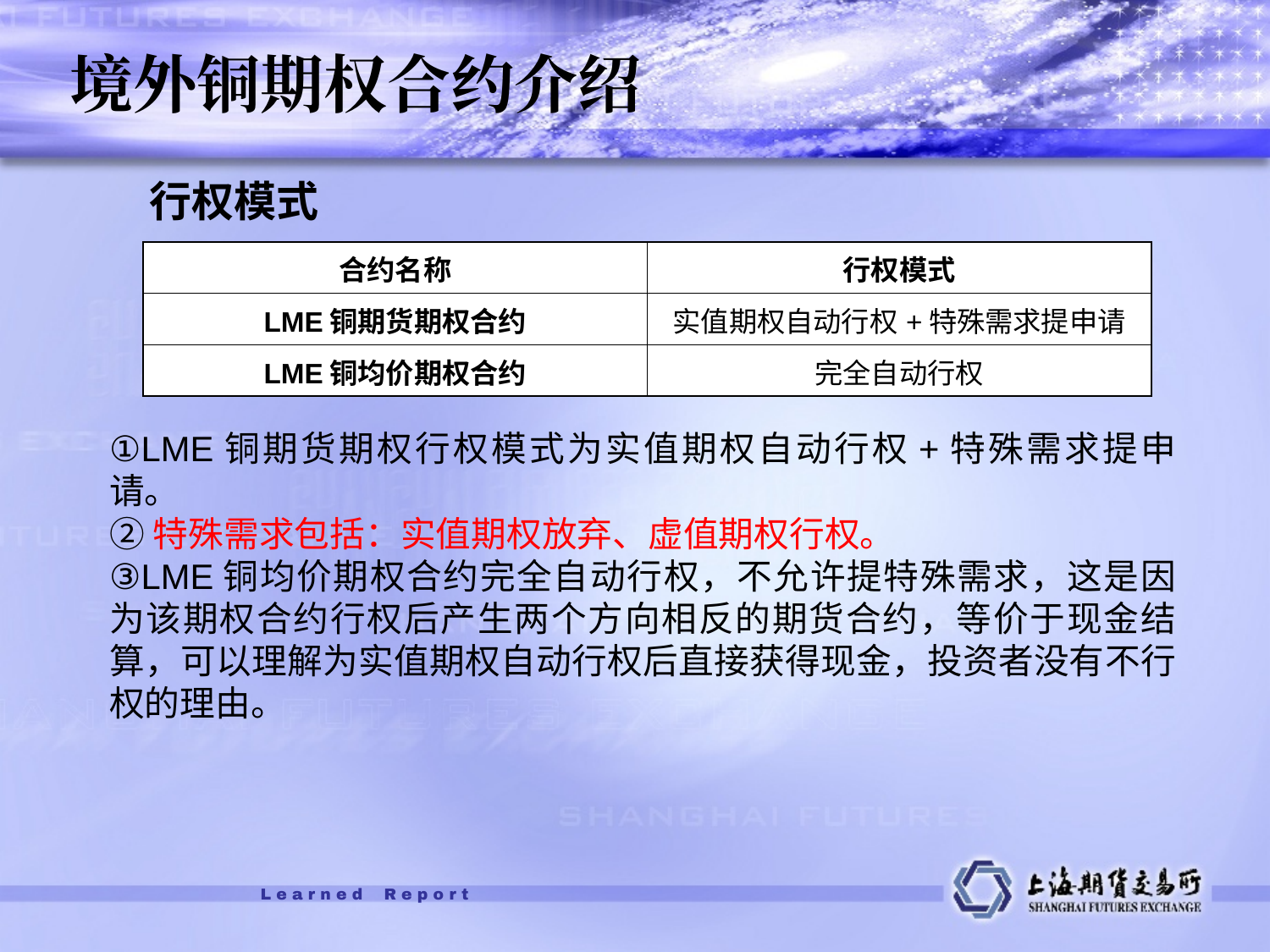

# 境外铜期权合约介绍
行权模式
| 合约名称 | 行权模式 |
| --- | --- |
| LME铜期货期权合约 | 实值期权自动行权+特殊需求提申请 |
| LME铜均价期权合约 | 完全自动行权 |
①LME铜期货期权行权模式为实值期权自动行权+特殊需求提申请。
②特殊需求包括：实值期权放弃、虚值期权行权。
③LME铜均价期权合约完全自动行权，不允许提特殊需求，这是因为该期权合约行权后产生两个方向相反的期货合约，等价于现金结算，可以理解为实值期权自动行权后直接获得现金，投资者没有不行权的理由。